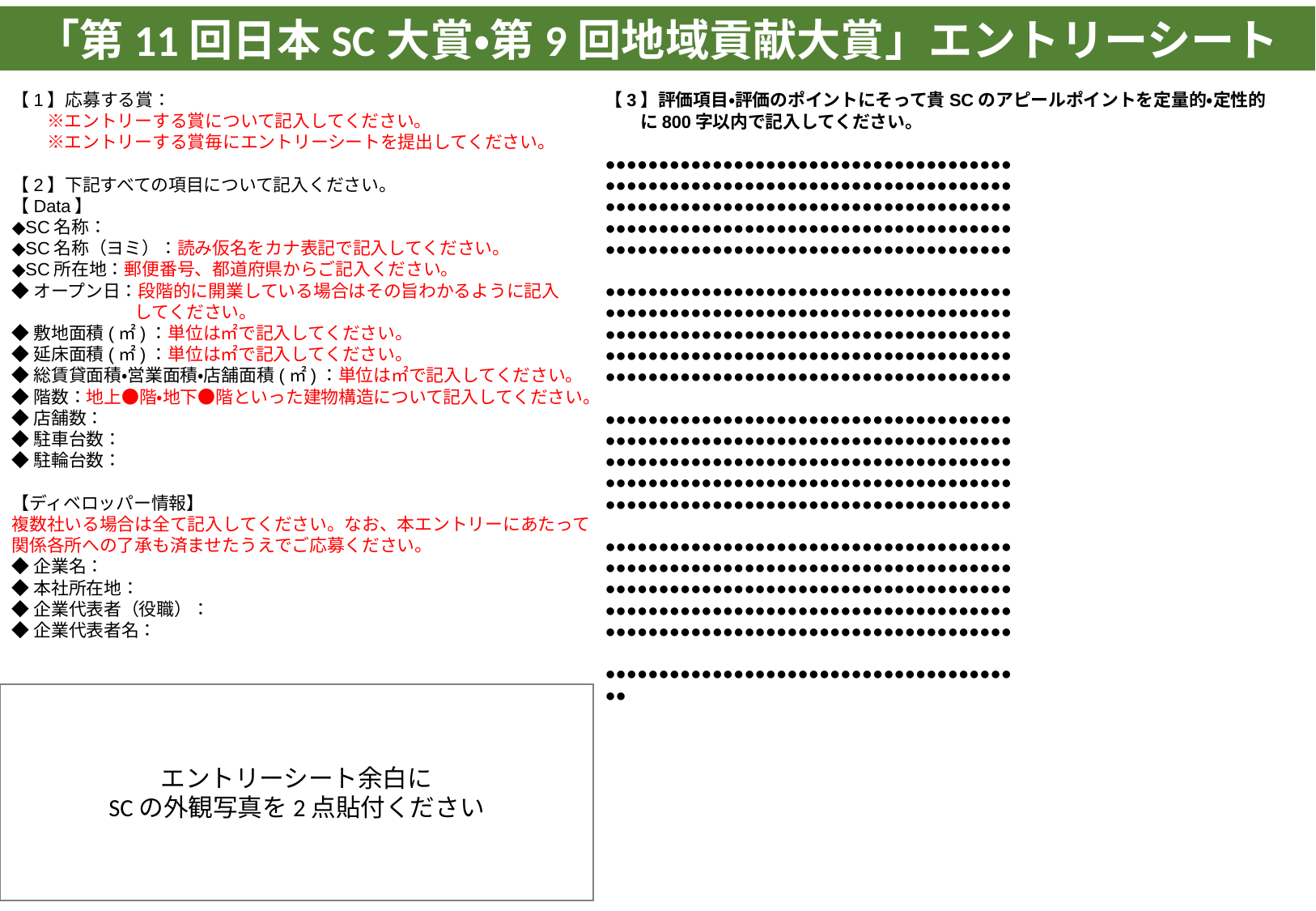

「第11回日本SC大賞・第9回地域貢献大賞」エントリーシート
【1】応募する賞：
　　※エントリーする賞について記入してください。
　　※エントリーする賞毎にエントリーシートを提出してください。

【2】下記すべての項目について記入ください。
【Data】
◆SC名称：
◆SC名称（ヨミ）：読み仮名をカナ表記で記入してください。
◆SC所在地：郵便番号、都道府県からご記入ください。
◆オープン日：段階的に開業している場合はその旨わかるように記入
　　　　　　　してください。
◆敷地面積(㎡)：単位は㎡で記入してください。
◆延床面積(㎡)：単位は㎡で記入してください。
◆総賃貸面積・営業面積・店舗面積(㎡)：単位は㎡で記入してください。
◆階数：地上●階・地下●階といった建物構造について記入してください。
◆店舗数：
◆駐車台数：
◆駐輪台数：

【ディベロッパー情報】
複数社いる場合は全て記入してください。なお、本エントリーにあたって
関係各所への了承も済ませたうえでご応募ください。
◆企業名：
◆本社所在地：
◆企業代表者（役職）：
◆企業代表者名：
【3】評価項目・評価のポイントにそって貴SCのアピールポイントを定量的・定性的
　　に800字以内で記入してください。

●●●●●●●●●●●●●●●●●●●●●●●●●●●●●●●●●●●●●●
●●●●●●●●●●●●●●●●●●●●●●●●●●●●●●●●●●●●●●
●●●●●●●●●●●●●●●●●●●●●●●●●●●●●●●●●●●●●●
●●●●●●●●●●●●●●●●●●●●●●●●●●●●●●●●●●●●●●
●●●●●●●●●●●●●●●●●●●●●●●●●●●●●●●●●●●●●●

●●●●●●●●●●●●●●●●●●●●●●●●●●●●●●●●●●●●●●
●●●●●●●●●●●●●●●●●●●●●●●●●●●●●●●●●●●●●●
●●●●●●●●●●●●●●●●●●●●●●●●●●●●●●●●●●●●●●
●●●●●●●●●●●●●●●●●●●●●●●●●●●●●●●●●●●●●●
●●●●●●●●●●●●●●●●●●●●●●●●●●●●●●●●●●●●●●

●●●●●●●●●●●●●●●●●●●●●●●●●●●●●●●●●●●●●●
●●●●●●●●●●●●●●●●●●●●●●●●●●●●●●●●●●●●●●
●●●●●●●●●●●●●●●●●●●●●●●●●●●●●●●●●●●●●●
●●●●●●●●●●●●●●●●●●●●●●●●●●●●●●●●●●●●●●
●●●●●●●●●●●●●●●●●●●●●●●●●●●●●●●●●●●●●●

●●●●●●●●●●●●●●●●●●●●●●●●●●●●●●●●●●●●●●
●●●●●●●●●●●●●●●●●●●●●●●●●●●●●●●●●●●●●●
●●●●●●●●●●●●●●●●●●●●●●●●●●●●●●●●●●●●●●
●●●●●●●●●●●●●●●●●●●●●●●●●●●●●●●●●●●●●●
●●●●●●●●●●●●●●●●●●●●●●●●●●●●●●●●●●●●●●

●●●●●●●●●●●●●●●●●●●●●●●●●●●●●●●●●●●●●●
●●
エントリーシート余白に
SCの外観写真を2点貼付ください